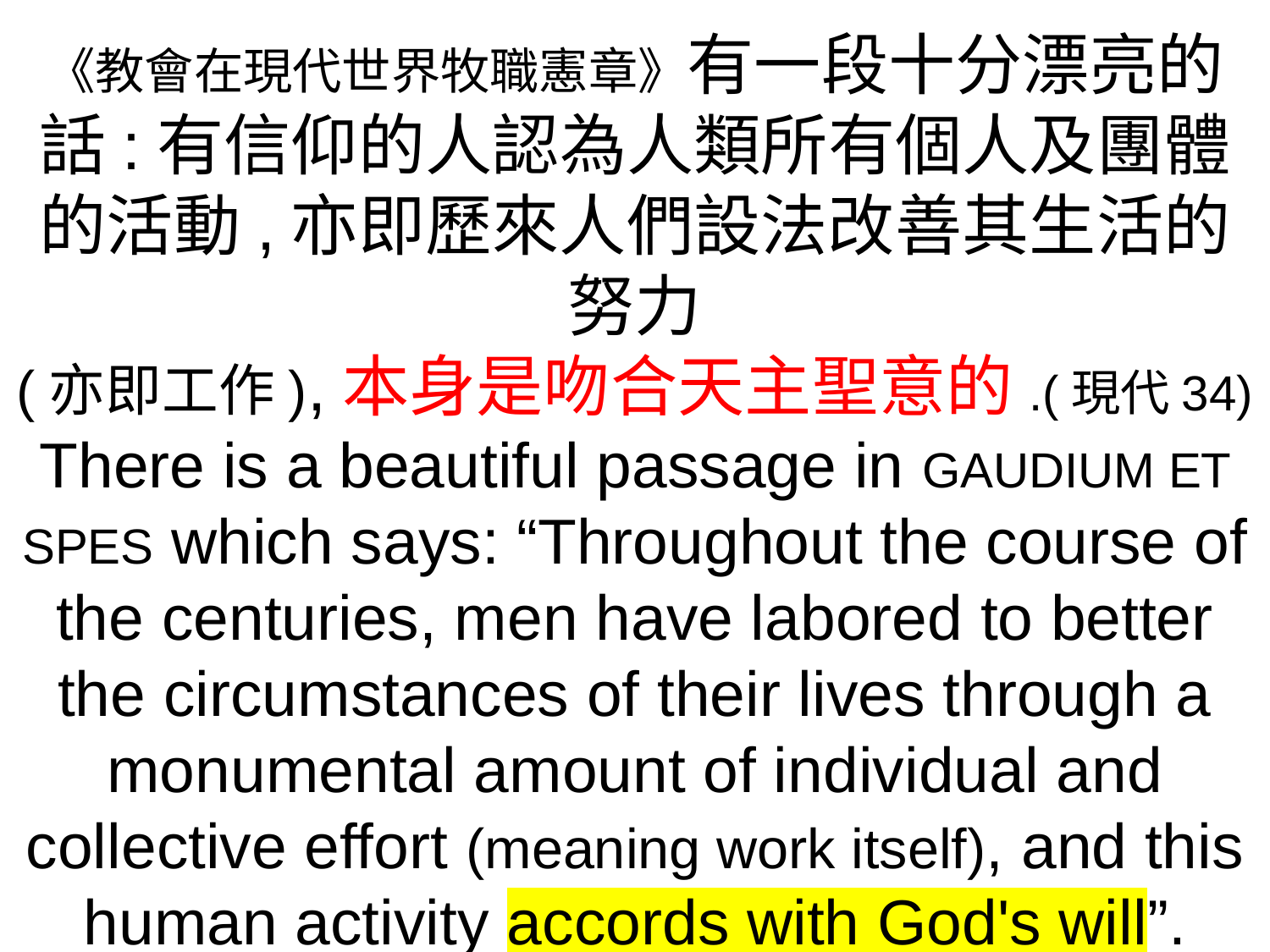

《教會在現代世界牧職憲章》有一段十分漂亮的話:有信仰的人認為人類所有個人及團體的活動,亦即歷來人們設法改善其生活的努力
(亦即工作),本身是吻合天主聖意的.(現代34)
There is a beautiful passage in GAUDIUM ET SPES which says: “Throughout the course of the centuries, men have labored to better the circumstances of their lives through a monumental amount of individual and collective effort (meaning work itself), and this human activity accords with God's will”.